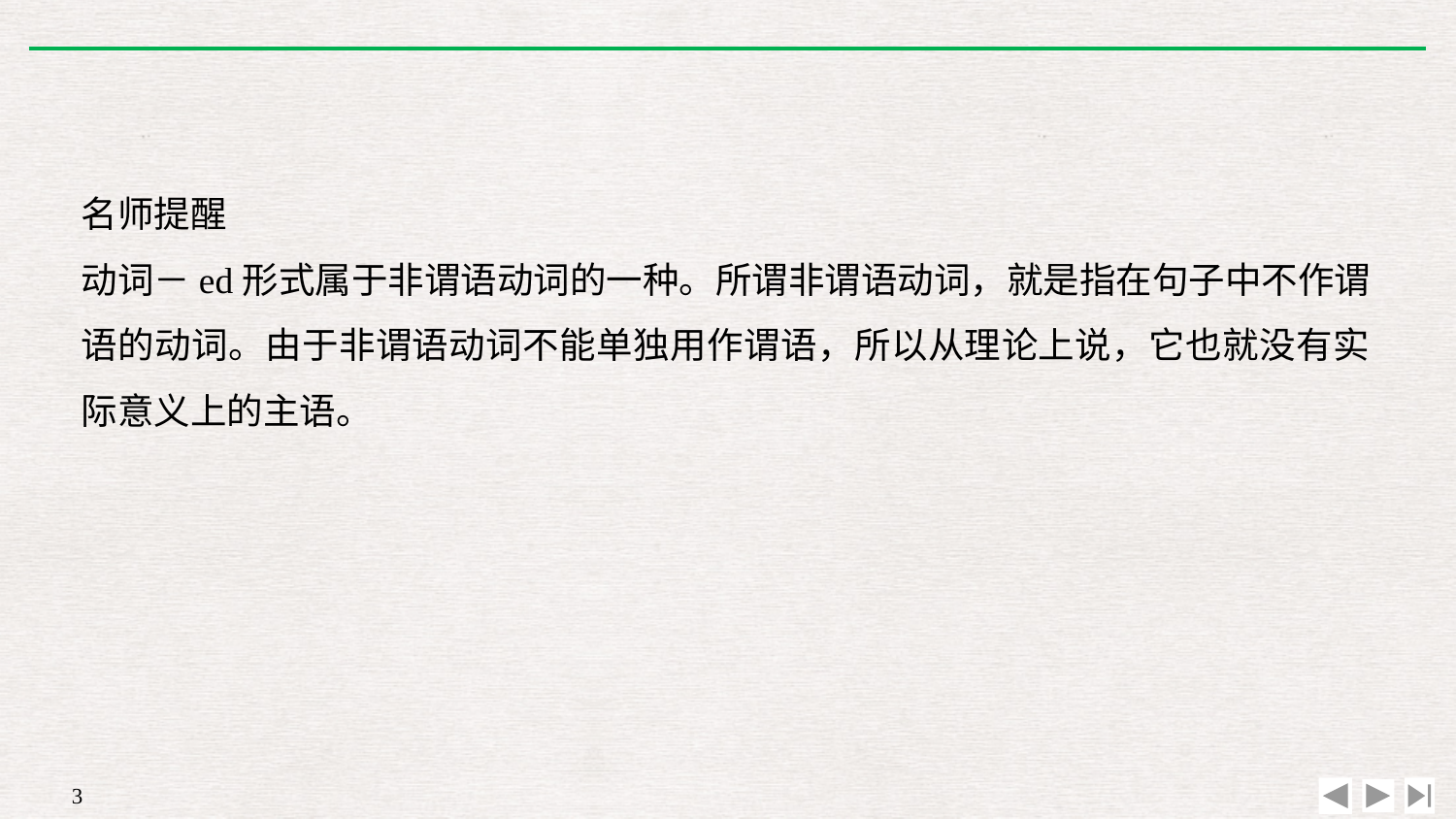

名师提醒
动词－ed形式属于非谓语动词的一种。所谓非谓语动词，就是指在句子中不作谓语的动词。由于非谓语动词不能单独用作谓语，所以从理论上说，它也就没有实际意义上的主语。